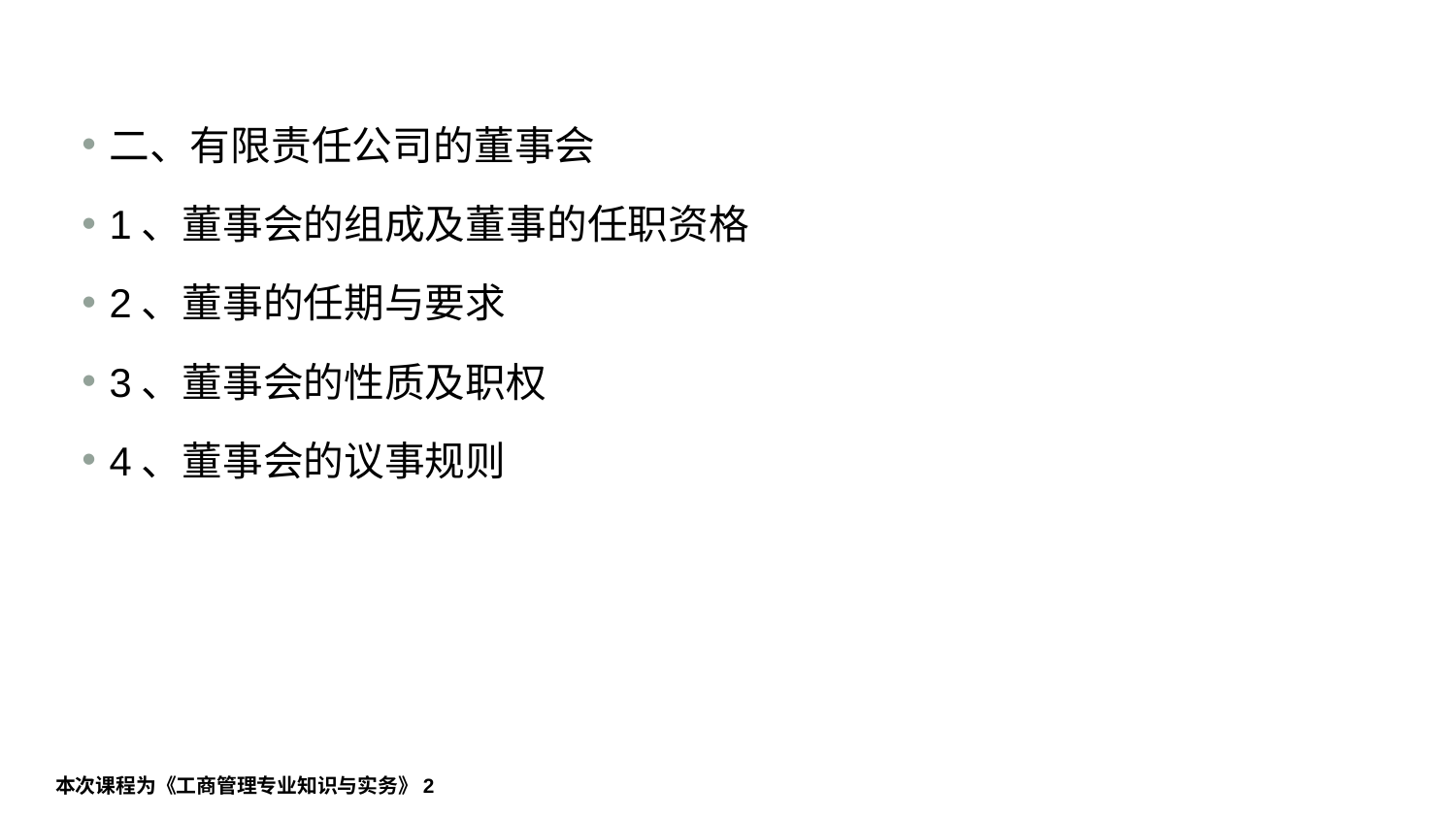

#
二、有限责任公司的董事会
1、董事会的组成及董事的任职资格
2、董事的任期与要求
3、董事会的性质及职权
4、董事会的议事规则